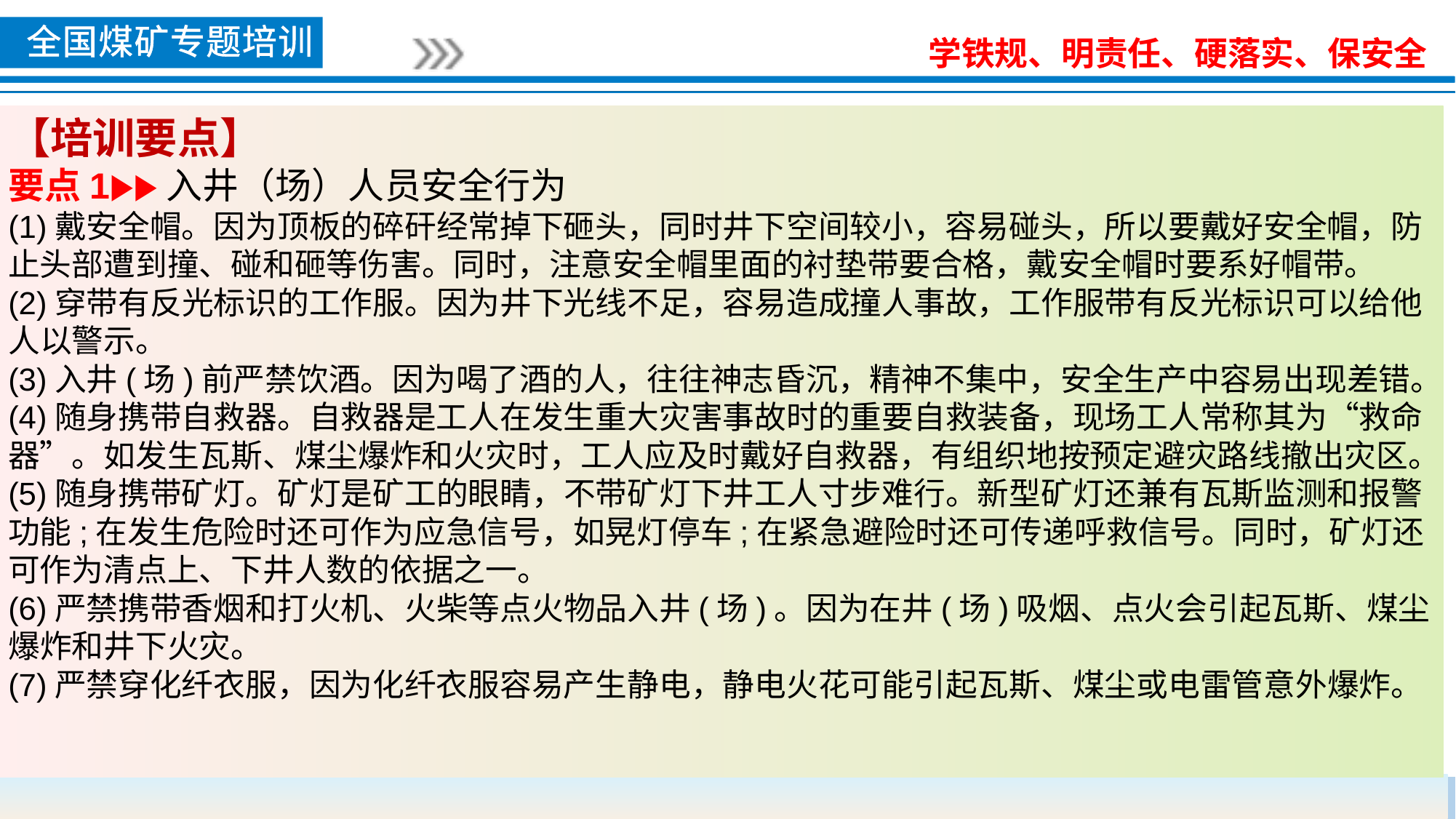

【培训要点】
要点1▶▶入井（场）人员安全行为
(1)戴安全帽。因为顶板的碎矸经常掉下砸头，同时井下空间较小，容易碰头，所以要戴好安全帽，防止头部遭到撞、碰和砸等伤害。同时，注意安全帽里面的衬垫带要合格，戴安全帽时要系好帽带。
(2)穿带有反光标识的工作服。因为井下光线不足，容易造成撞人事故，工作服带有反光标识可以给他人以警示。
(3)入井(场)前严禁饮酒。因为喝了酒的人，往往神志昏沉，精神不集中，安全生产中容易出现差错。
(4)随身携带自救器。自救器是工人在发生重大灾害事故时的重要自救装备，现场工人常称其为“救命器”。如发生瓦斯、煤尘爆炸和火灾时，工人应及时戴好自救器，有组织地按预定避灾路线撤出灾区。
(5)随身携带矿灯。矿灯是矿工的眼睛，不带矿灯下井工人寸步难行。新型矿灯还兼有瓦斯监测和报警功能;在发生危险时还可作为应急信号，如晃灯停车;在紧急避险时还可传递呼救信号。同时，矿灯还可作为清点上、下井人数的依据之一。
(6)严禁携带香烟和打火机、火柴等点火物品入井(场)。因为在井(场)吸烟、点火会引起瓦斯、煤尘爆炸和井下火灾。
(7)严禁穿化纤衣服，因为化纤衣服容易产生静电，静电火花可能引起瓦斯、煤尘或电雷管意外爆炸。